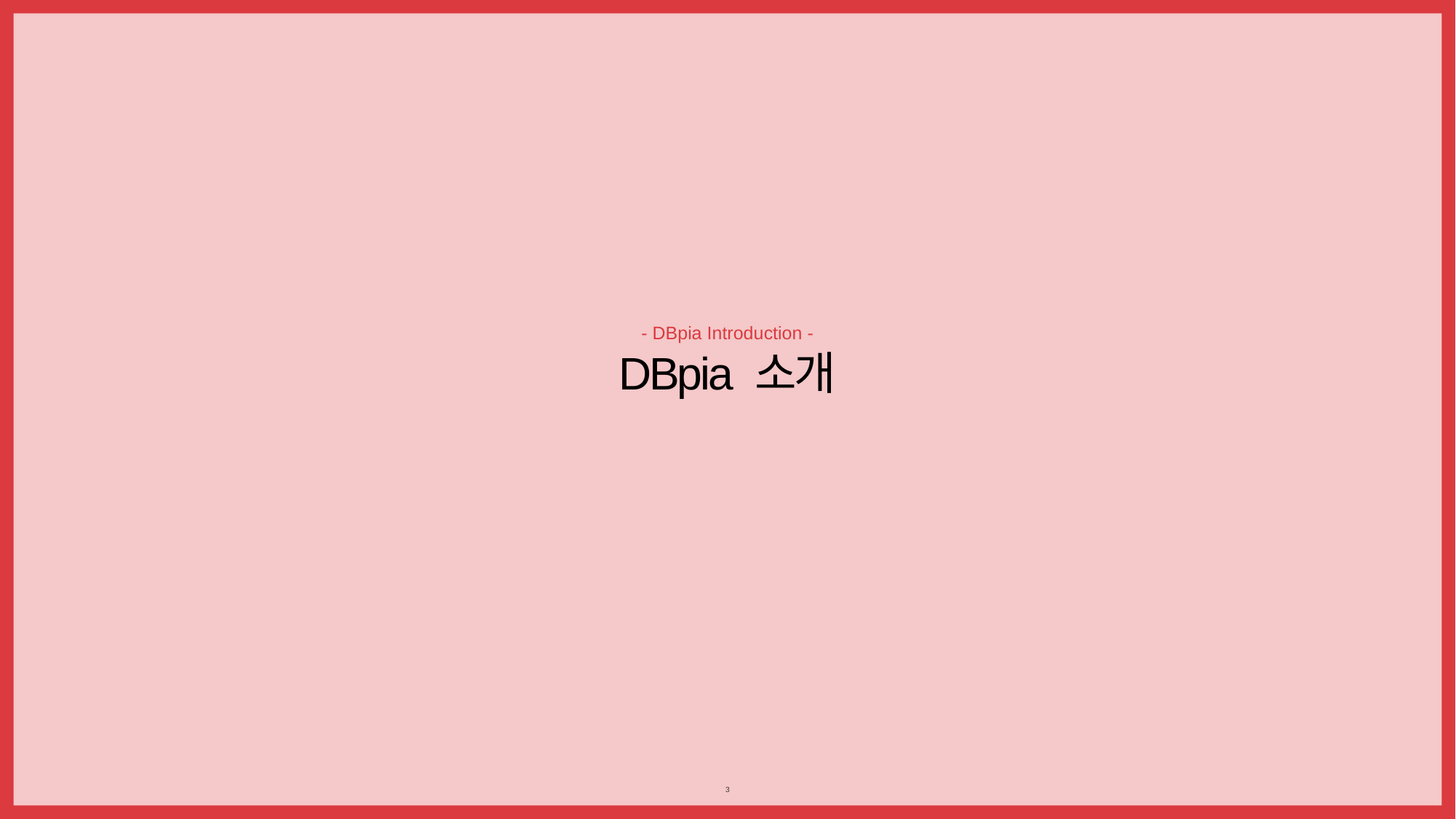

01
DBpia 소개
- DBpia Introduction -